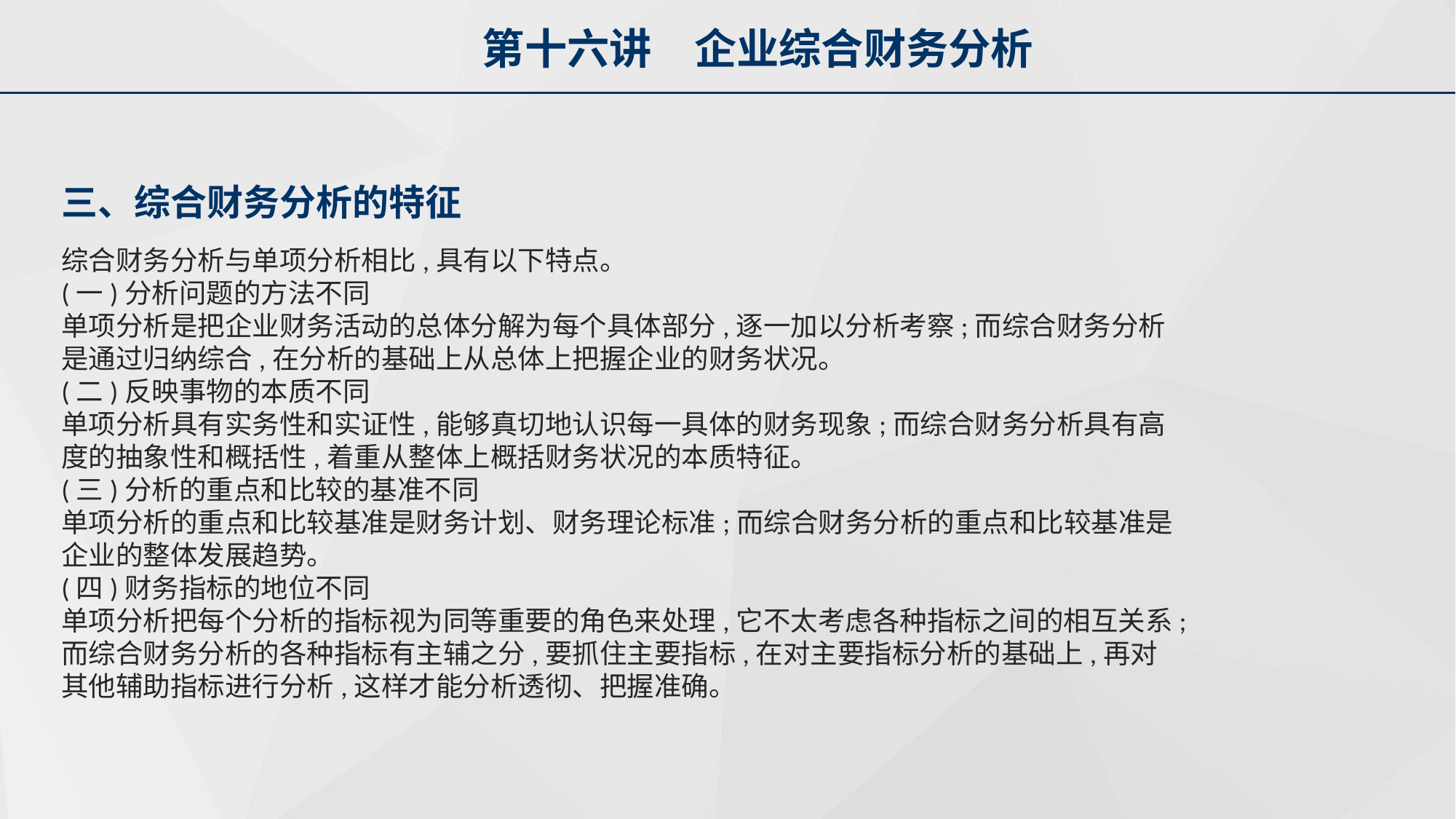

第十六讲　企业综合财务分析
三、综合财务分析的特征

综合财务分析与单项分析相比,具有以下特点。
(一)分析问题的方法不同
单项分析是把企业财务活动的总体分解为每个具体部分,逐一加以分析考察;而综合财务分析是通过归纳综合,在分析的基础上从总体上把握企业的财务状况。
(二)反映事物的本质不同
单项分析具有实务性和实证性,能够真切地认识每一具体的财务现象;而综合财务分析具有高度的抽象性和概括性,着重从整体上概括财务状况的本质特征。
(三)分析的重点和比较的基准不同
单项分析的重点和比较基准是财务计划、财务理论标准;而综合财务分析的重点和比较基准是企业的整体发展趋势。
(四)财务指标的地位不同
单项分析把每个分析的指标视为同等重要的角色来处理,它不太考虑各种指标之间的相互关系;而综合财务分析的各种指标有主辅之分,要抓住主要指标,在对主要指标分析的基础上,再对其他辅助指标进行分析,这样才能分析透彻、把握准确。